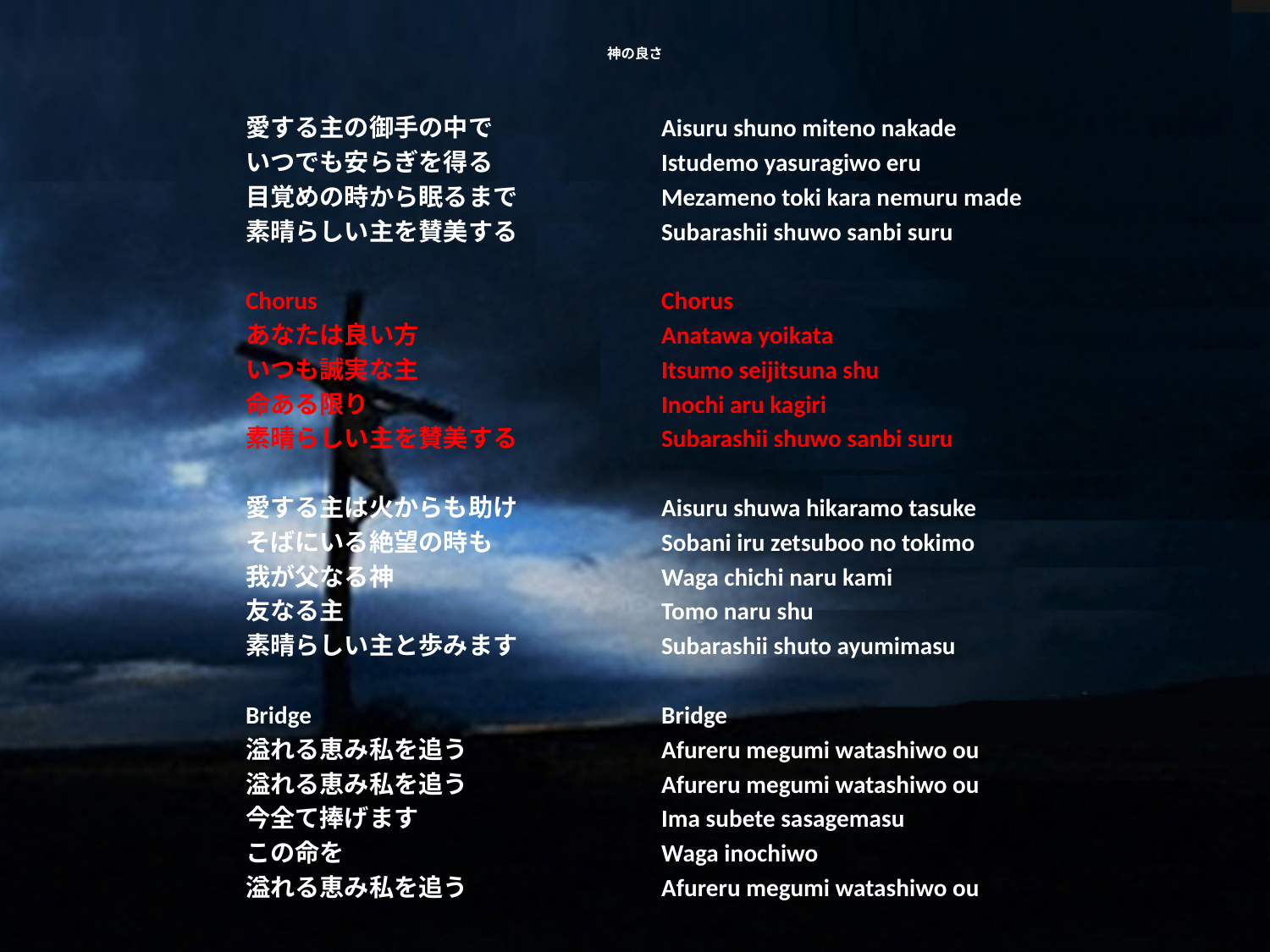

# 神の良さ
愛する主の御手の中で
いつでも安らぎを得る
目覚めの時から眠るまで
素晴らしい主を賛美する

Chorus
あなたは良い方
いつも誠実な主
命ある限り
素晴らしい主を賛美する

愛する主は火からも助け
そばにいる絶望の時も
我が父なる神
友なる主
素晴らしい主と歩みます

Bridge
溢れる恵み私を追う
溢れる恵み私を追う
今全て捧げます
この命を
溢れる恵み私を追う

Aisuru shuno miteno nakade
Istudemo yasuragiwo eru
Mezameno toki kara nemuru made
Subarashii shuwo sanbi suru

Chorus
Anatawa yoikata
Itsumo seijitsuna shu
Inochi aru kagiri
Subarashii shuwo sanbi suru

Aisuru shuwa hikaramo tasuke
Sobani iru zetsuboo no tokimo
Waga chichi naru kami
Tomo naru shu
Subarashii shuto ayumimasu

Bridge
Afureru megumi watashiwo ou
Afureru megumi watashiwo ou
Ima subete sasagemasu
Waga inochiwo
Afureru megumi watashiwo ou